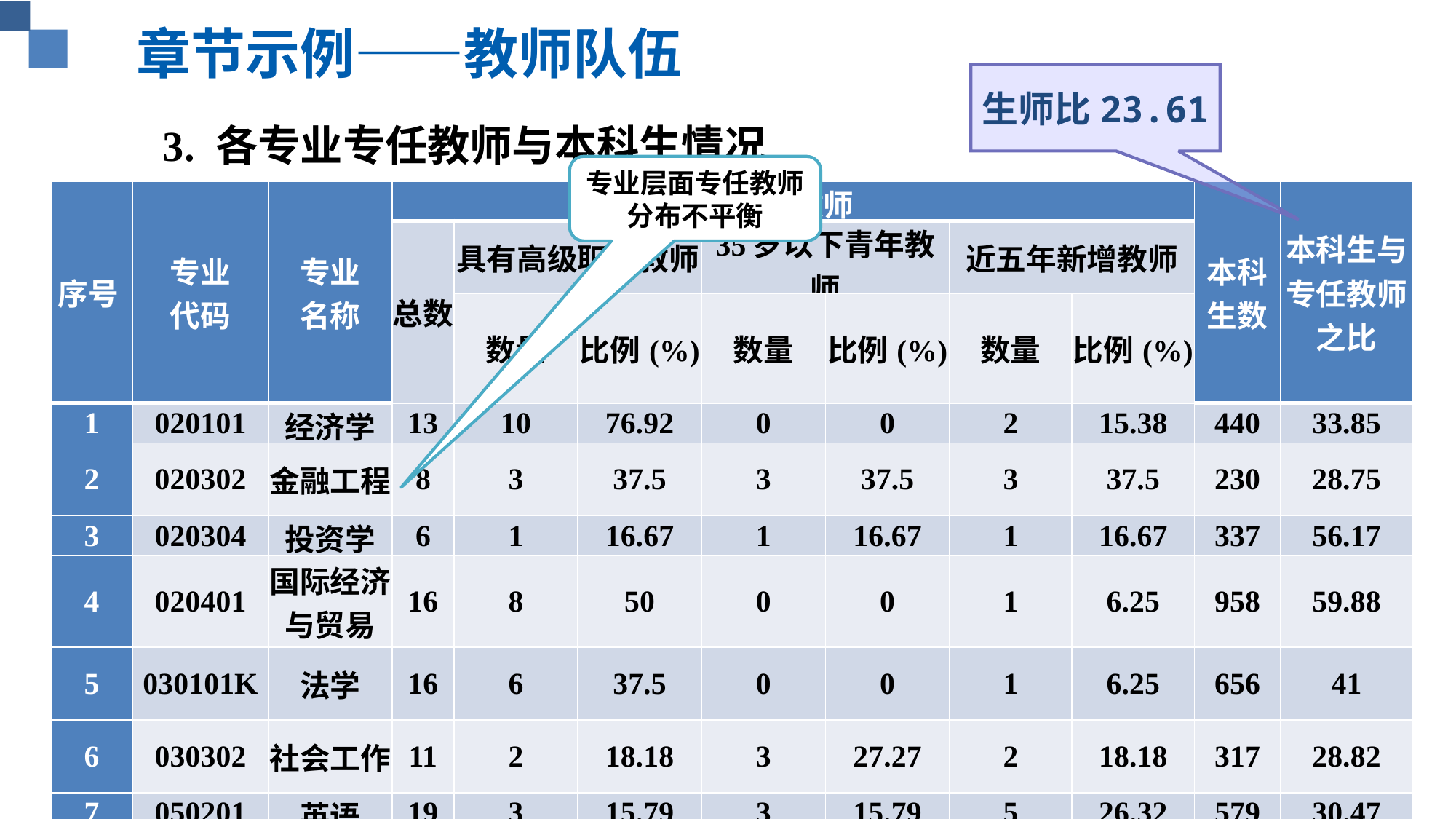

章节示例——教师队伍

生师比23.61
         3. 各专业专任教师与本科生情况
专业层面专任教师分布不平衡
| 序号 | 专业 代码 | 专业 名称 | 专任教师 |  |  |  |  |  |  | 本科生数 | 本科生与专任教师之比 |
| --- | --- | --- | --- | --- | --- | --- | --- | --- | --- | --- | --- |
|  |  |  | 总数 | 具有高级职称教师 |  | 35岁以下青年教师 |  | 近五年新增教师 |  |  |  |
|  |  |  |  | 数量 | 比例(%) | 数量 | 比例(%) | 数量 | 比例(%) |  |  |
| 1 | 020101 | 经济学 | 13 | 10 | 76.92 | 0 | 0 | 2 | 15.38 | 440 | 33.85 |
| 2 | 020302 | 金融工程 | 8 | 3 | 37.5 | 3 | 37.5 | 3 | 37.5 | 230 | 28.75 |
| 3 | 020304 | 投资学 | 6 | 1 | 16.67 | 1 | 16.67 | 1 | 16.67 | 337 | 56.17 |
| 4 | 020401 | 国际经济与贸易 | 16 | 8 | 50 | 0 | 0 | 1 | 6.25 | 958 | 59.88 |
| 5 | 030101K | 法学 | 16 | 6 | 37.5 | 0 | 0 | 1 | 6.25 | 656 | 41 |
| 6 | 030302 | 社会工作 | 11 | 2 | 18.18 | 3 | 27.27 | 2 | 18.18 | 317 | 28.82 |
| 7 | 050201 | 英语 | 19 | 3 | 15.79 | 3 | 15.79 | 5 | 26.32 | 579 | 30.47 |